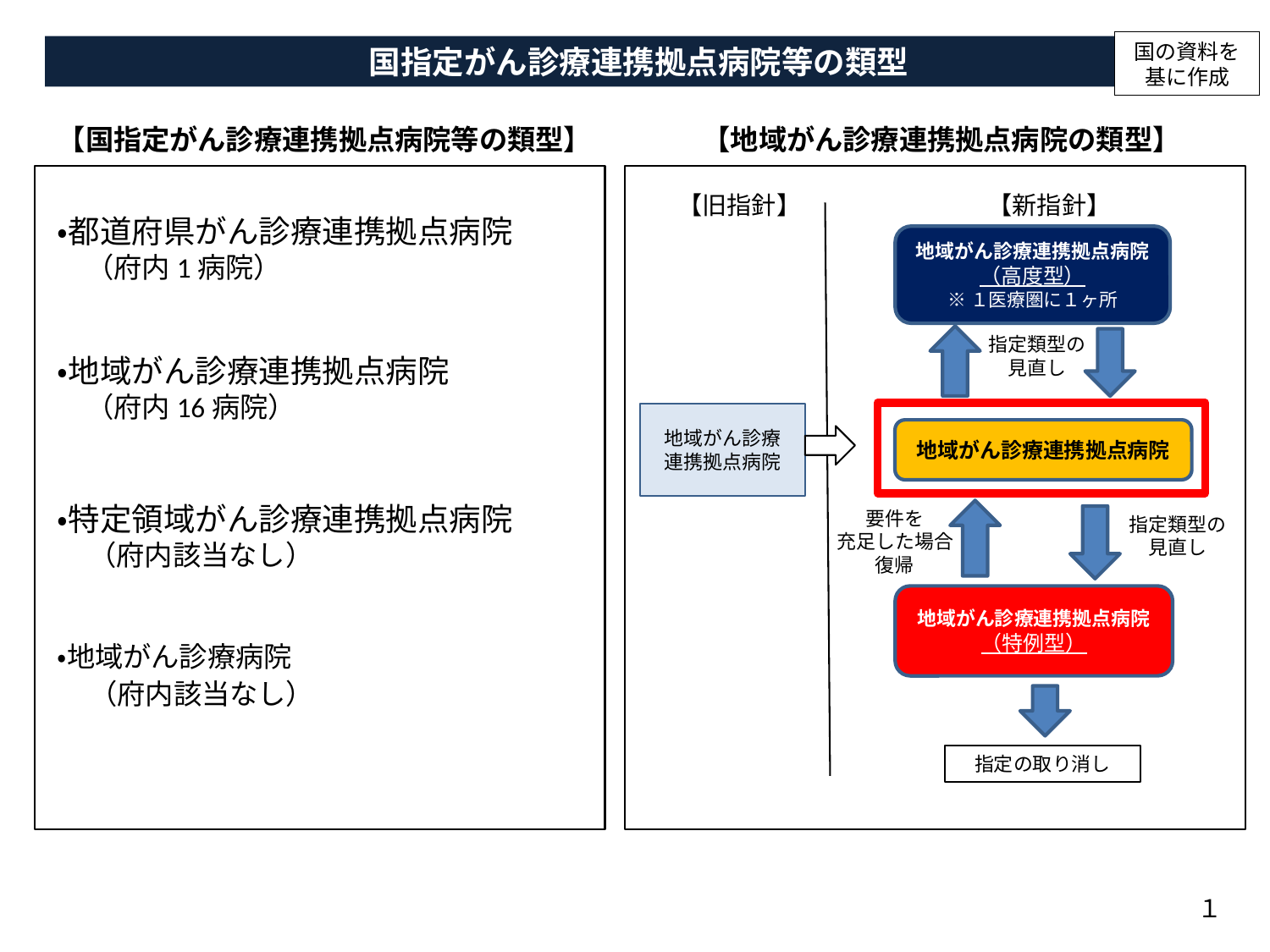

国の資料を
基に作成
国指定がん診療連携拠点病院等の類型
【国指定がん診療連携拠点病院等の類型】
【地域がん診療連携拠点病院の類型】

【旧指針】
【新指針】
・都道府県がん診療連携拠点病院
　（府内1病院）

・地域がん診療連携拠点病院
　（府内16病院）

・特定領域がん診療連携拠点病院
　 （府内該当なし）

・地域がん診療病院
　（府内該当なし）
地域がん診療連携拠点病院
（高度型）
※１医療圏に１ヶ所
指定類型の
見直し

地域がん診療
連携拠点病院
地域がん診療連携拠点病院

要件を
充足した場合
復帰

指定類型の
見直し
地域がん診療連携拠点病院
（特例型）

指定の取り消し
１